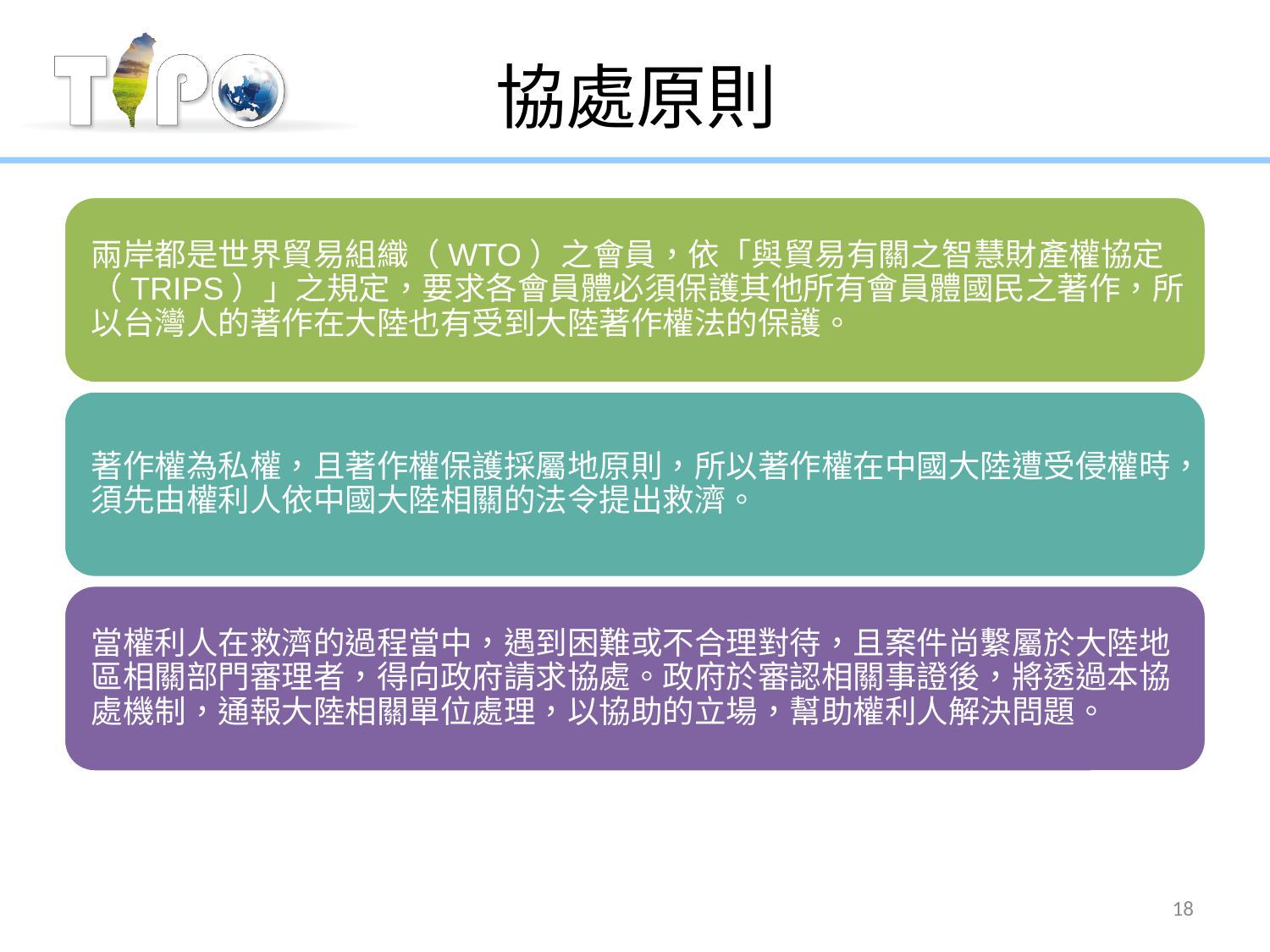

# 協處原則
兩岸都是世界貿易組織（WTO）之會員，依「與貿易有關之智慧財產權協定（TRIPS）」之規定，要求各會員體必須保護其他所有會員體國民之著作，所以台灣人的著作在大陸也有受到大陸著作權法的保護。
著作權為私權，且著作權保護採屬地原則，所以著作權在中國大陸遭受侵權時，須先由權利人依中國大陸相關的法令提出救濟。
當權利人在救濟的過程當中，遇到困難或不合理對待，且案件尚繫屬於大陸地區相關部門審理者，得向政府請求協處。政府於審認相關事證後，將透過本協處機制，通報大陸相關單位處理，以協助的立場，幫助權利人解決問題。

18